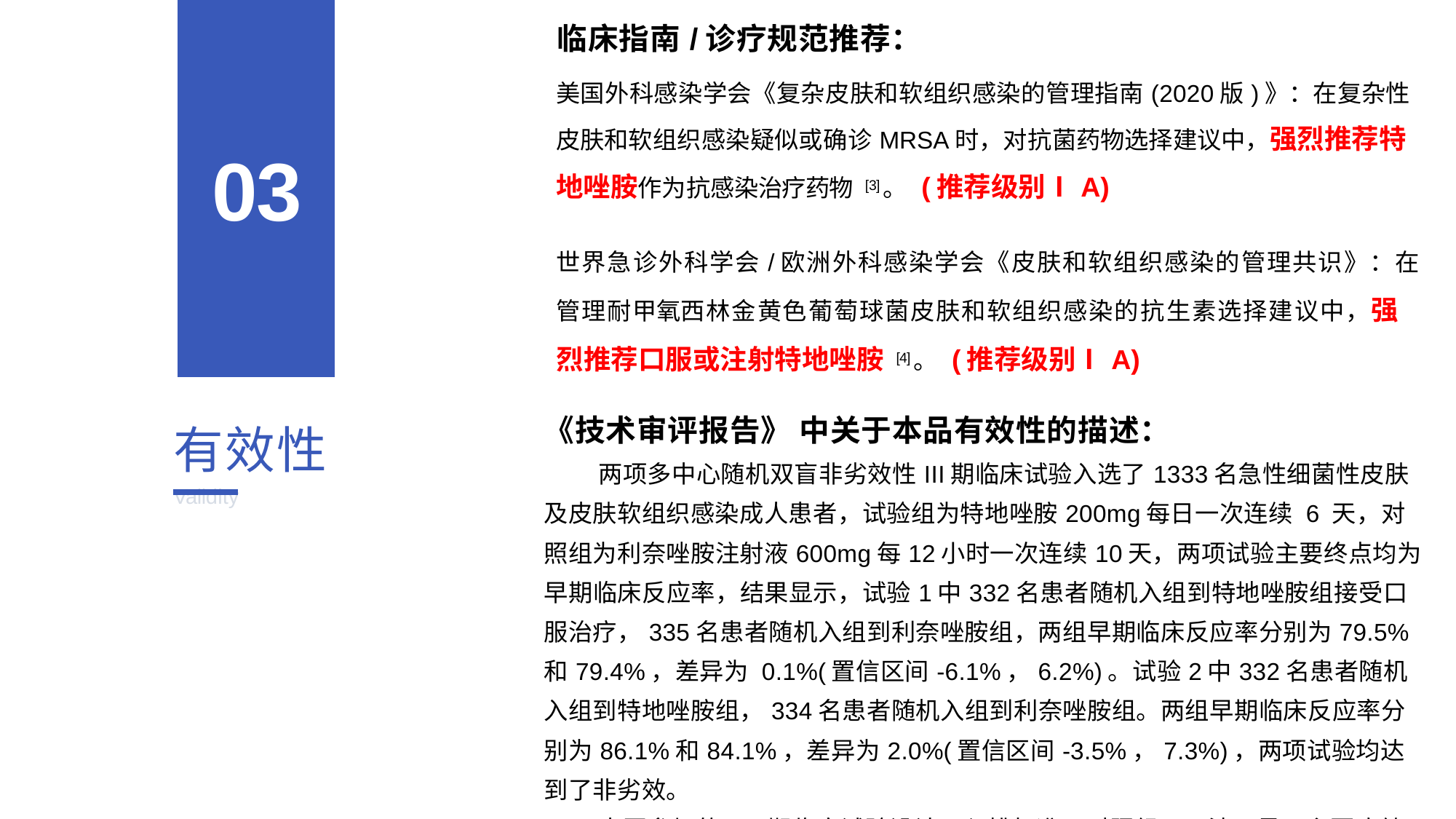

|  | 03 |  | 临床指南/诊疗规范推荐： 美国外科感染学会《复杂皮肤和软组织感染的管理指南(2020版)》：在复杂性皮肤和软组织感染疑似或确诊MRSA时，对抗菌药物选择建议中，强烈推荐特地唑胺作为抗感染治疗药物 [3]。 (推荐级别ⅠA) 世界急诊外科学会/欧洲外科感染学会《皮肤和软组织感染的管理共识》：在管理耐甲氧西林金黄色葡萄球菌皮肤和软组织感染的抗生素选择建议中，强烈推荐口服或注射特地唑胺 [4]。 (推荐级别ⅠA) |
| --- | --- | --- | --- |
| 有效性 Validity |  |  | 《技术审评报告》 中关于本品有效性的描述： 两项多中心随机双盲非劣效性III期临床试验入选了1333名急性细菌性皮肤及皮肤软组织感染成人患者，试验组为特地唑胺200mg每日一次连续 6 天，对照组为利奈唑胺注射液600mg每12小时一次连续10天，两项试验主要终点均为早期临床反应率，结果显示，试验1中332名患者随机入组到特地唑胺组接受口服治疗，335名患者随机入组到利奈唑胺组，两组早期临床反应率分别为79.5%和79.4%，差异为 0.1%(置信区间-6.1%，6.2%)。试验2中332名患者随机入组到特地唑胺组，334名患者随机入组到利奈唑胺组。两组早期临床反应率分别为86.1%和84.1%，差异为2.0%(置信区间-3.5%，7.3%)，两项试验均达到了非劣效。 中国参加的 III 期临床试验设计，入排标准、对照组、用法用量、主要疗效指标均等关键 性要素与全球 2 项 III 临床试验相同，有效性结果与全球研究相似 [5]。 |
| [2] 特地唑胺三期临床研究原件及翻译 [3] 美国外科感染学会复杂皮肤和软组织感染的管理指南-原件及翻译 [4] 世界急诊外科学会皮肤和软组织感染的管理共识-原件及翻译 [5] 注射用磷酸特地唑胺申请上市技术审评报告 |  |  |  |